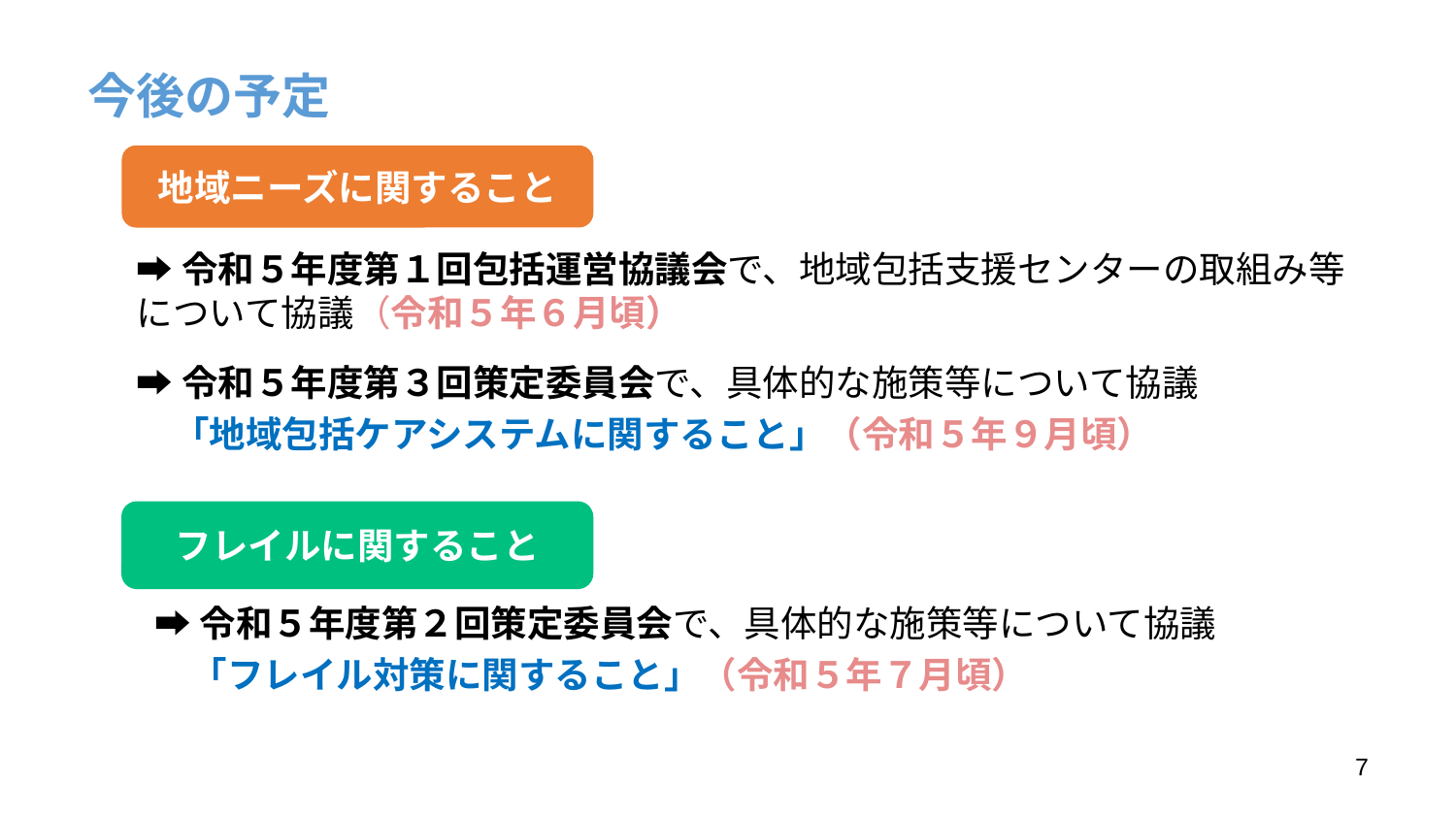

# 今後の予定

地域ニーズに関すること
➡令和５年度第１回包括運営協議会で、地域包括支援センターの取組み等について協議（令和５年６月頃）

➡令和５年度第３回策定委員会で、具体的な施策等について協議
　「地域包括ケアシステムに関すること」（令和５年９月頃）
フレイルに関すること
➡令和５年度第２回策定委員会で、具体的な施策等について協議
　「フレイル対策に関すること」（令和５年７月頃）
7